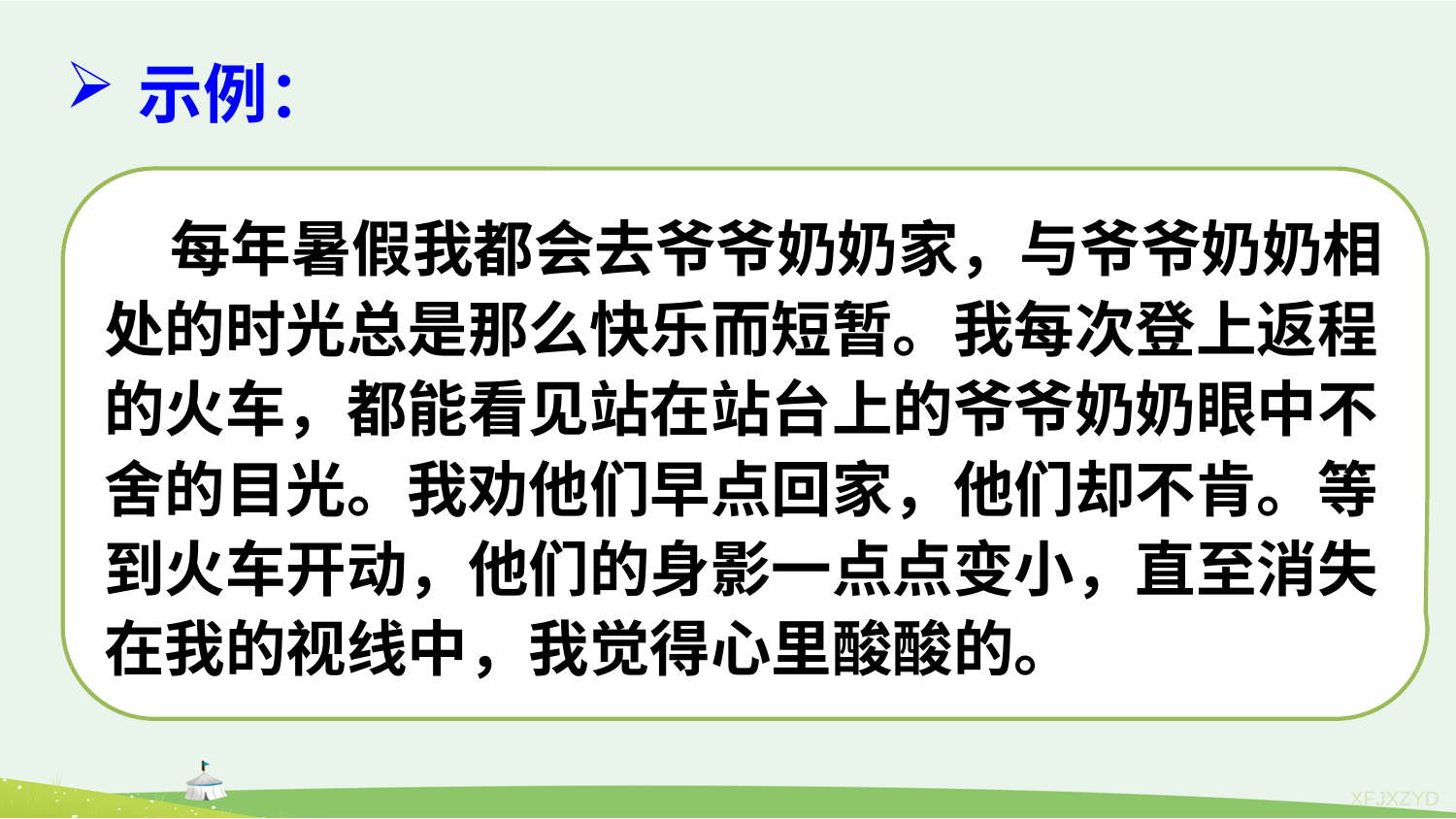

示例：
     每年暑假我都会去爷爷奶奶家，与爷爷奶奶相处的时光总是那么快乐而短暂。我每次登上返程的火车，都能看见站在站台上的爷爷奶奶眼中不舍的目光。我劝他们早点回家，他们却不肯。等到火车开动，他们的身影一点点变小，直至消失在我的视线中，我觉得心里酸酸的。